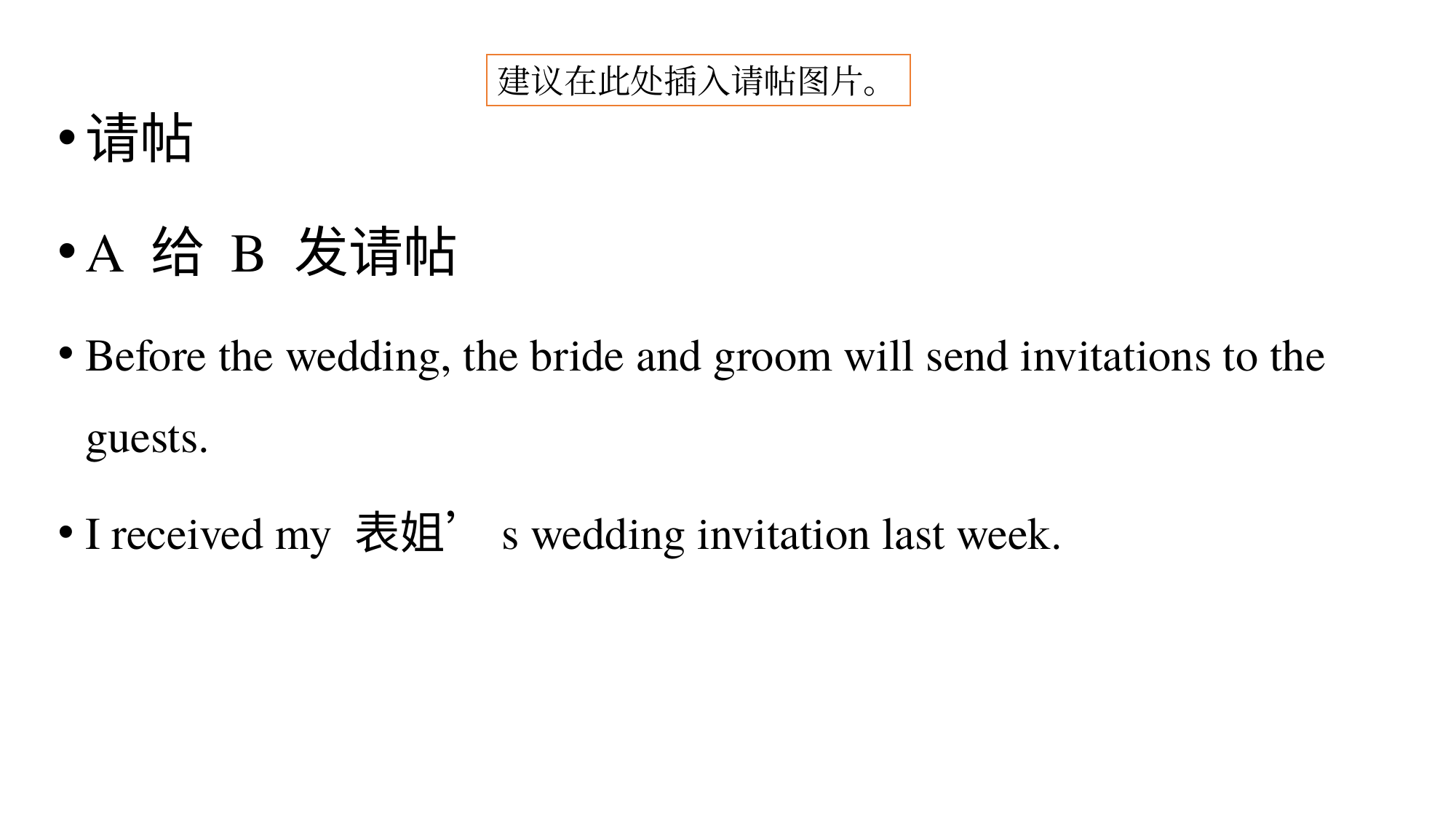

建议在此处插入请帖图片。
请帖
A 给 B 发请帖
Before the wedding, the bride and groom will send invitations to the guests.
I received my 表姐’s wedding invitation last week.